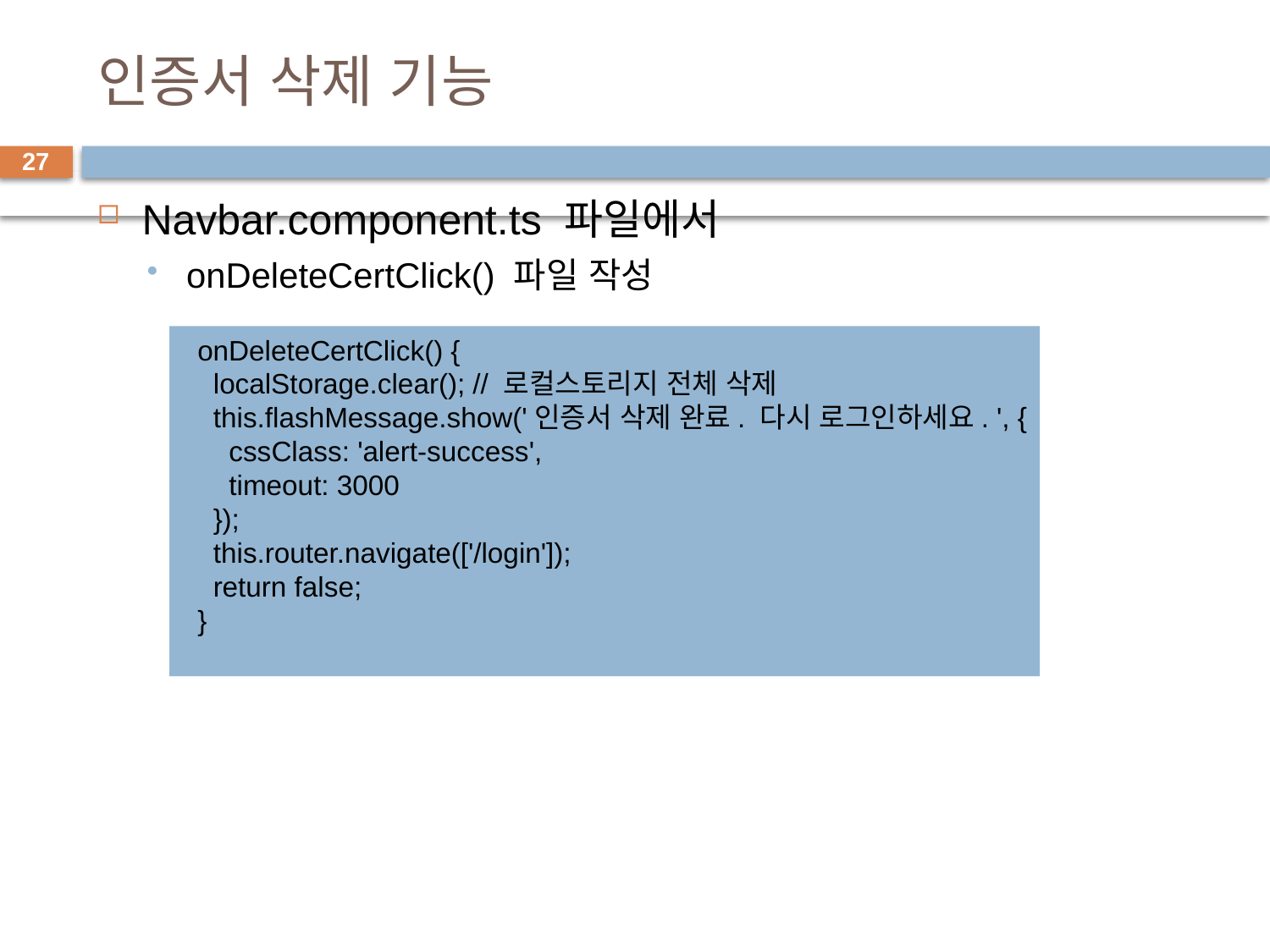

# 인증서 삭제 기능
27
Navbar.component.ts 파일에서
onDeleteCertClick() 파일 작성
  onDeleteCertClick() {
    localStorage.clear(); // 로컬스토리지 전체 삭제
    this.flashMessage.show('인증서 삭제 완료. 다시 로그인하세요. ', {
      cssClass: 'alert-success',
      timeout: 3000
    });
    this.router.navigate(['/login']);
    return false;
  }